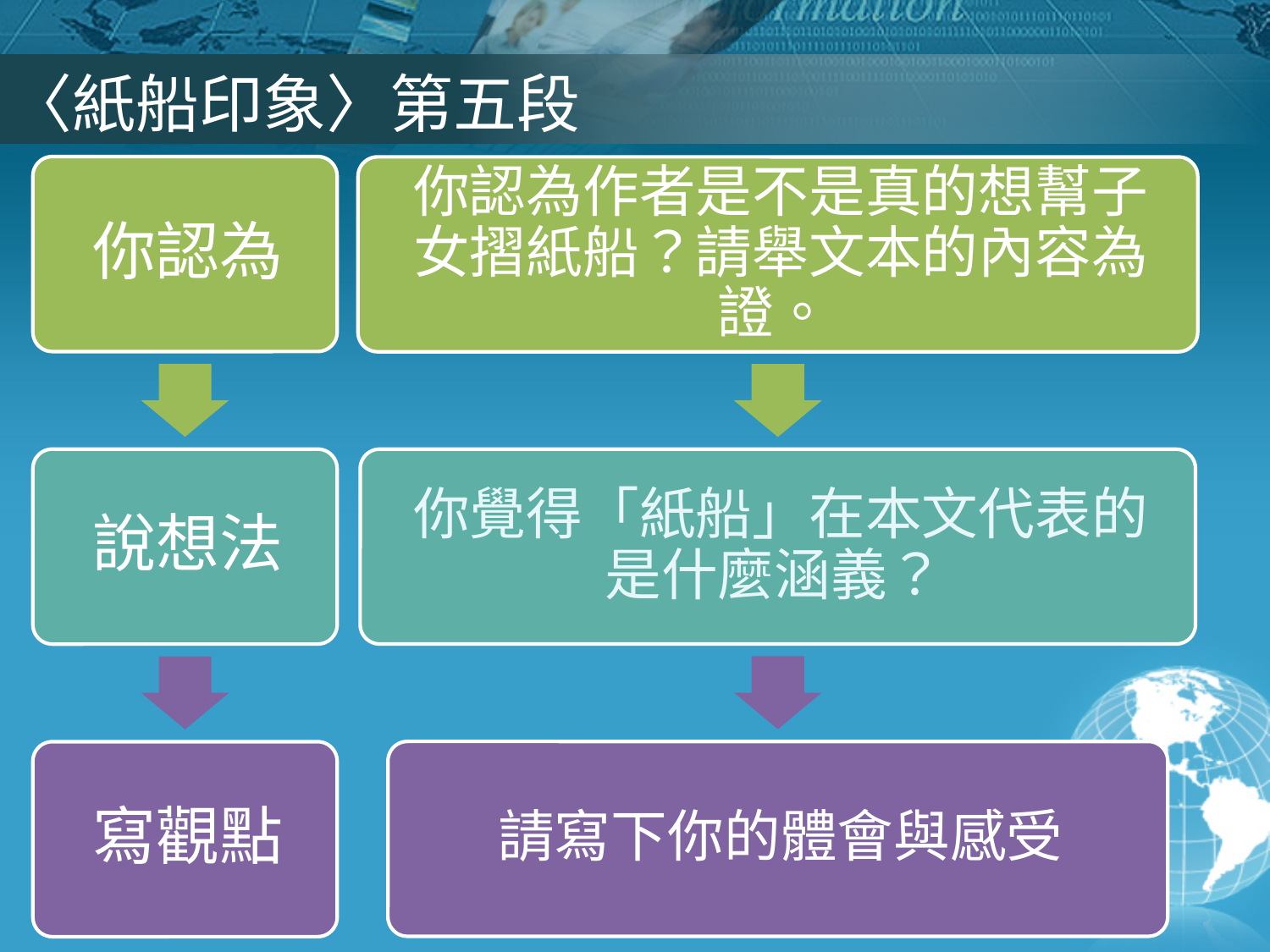

〈紙船印象〉第五段
你認為

說想法

寫觀點
你認為作者是不是真的想幫子女摺紙船？請舉文本的內容為證。

你覺得「紙船」在本文代表的是什麼涵義？

請寫下你的體會與感受